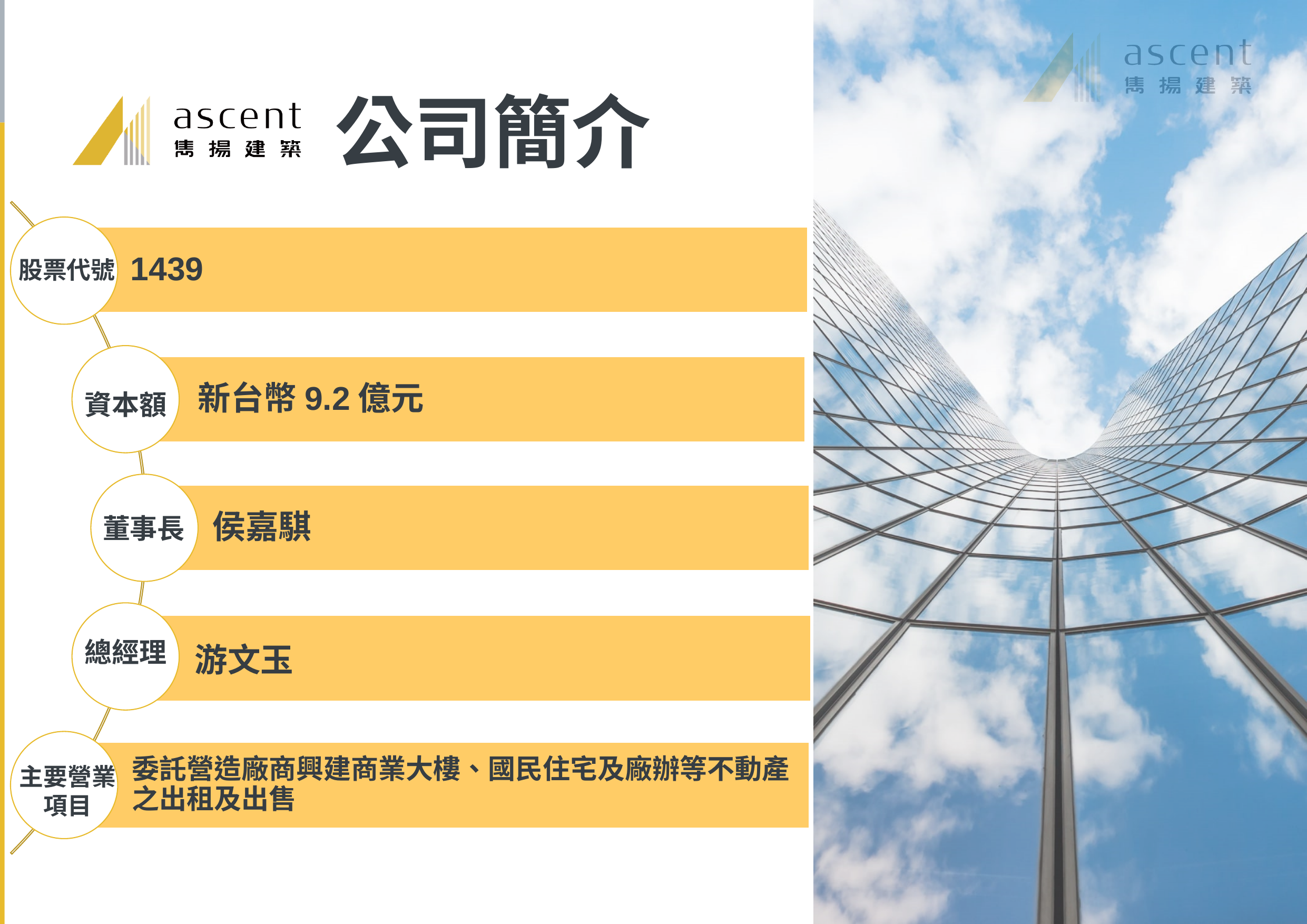

公司簡介
1439
新台幣9.2億元
侯嘉騏
游文玉
委託營造廠商興建商業大樓、國民住宅及廠辦等不動產之出租及出售
股票代號
資本額
董事長
總經理
主要營業
項目